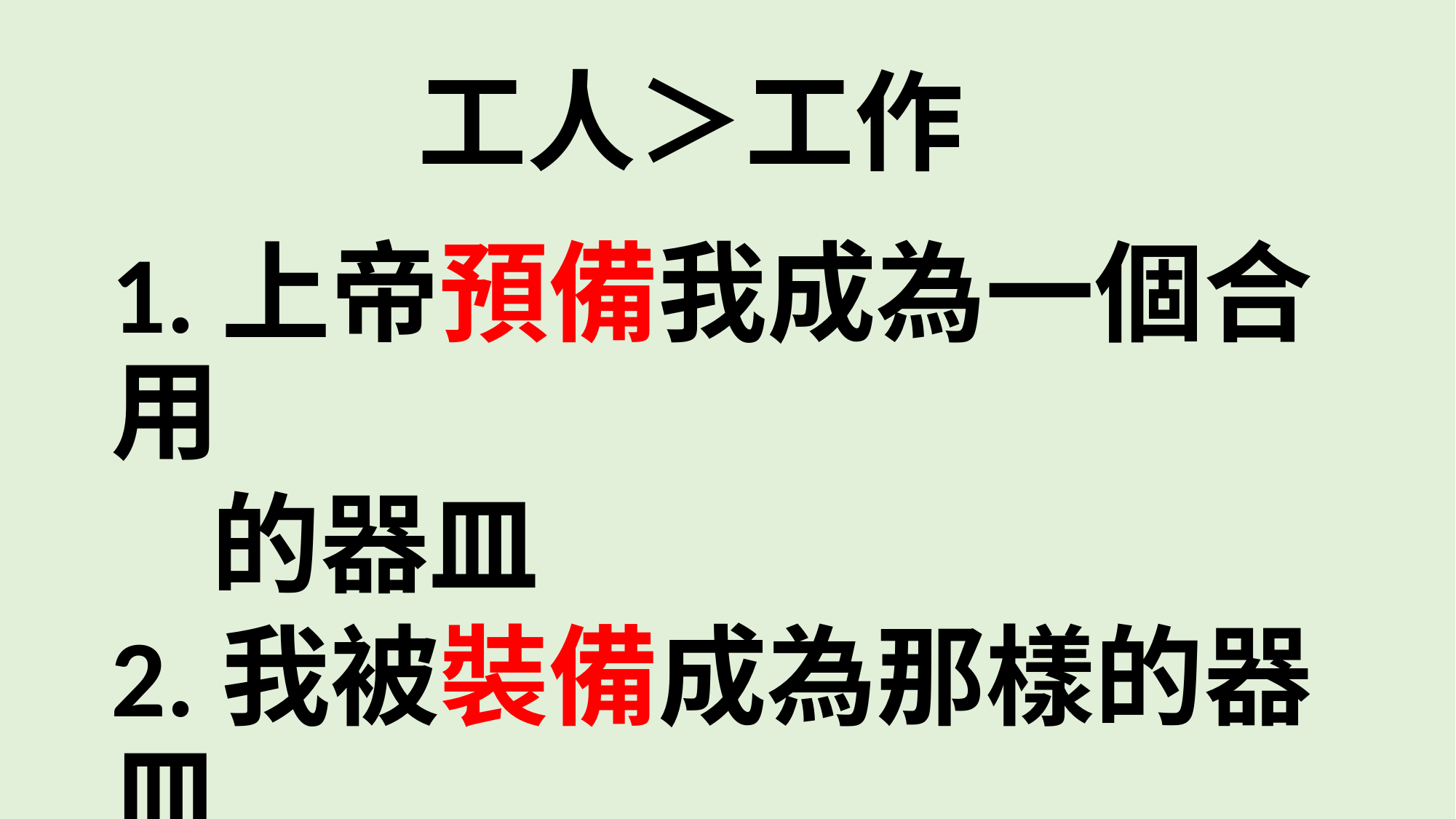

# 工人＞工作
1.上帝預備我成為一個合用
   的器皿
2.我被裝備成為那樣的器皿
3.我被使用作主的器皿